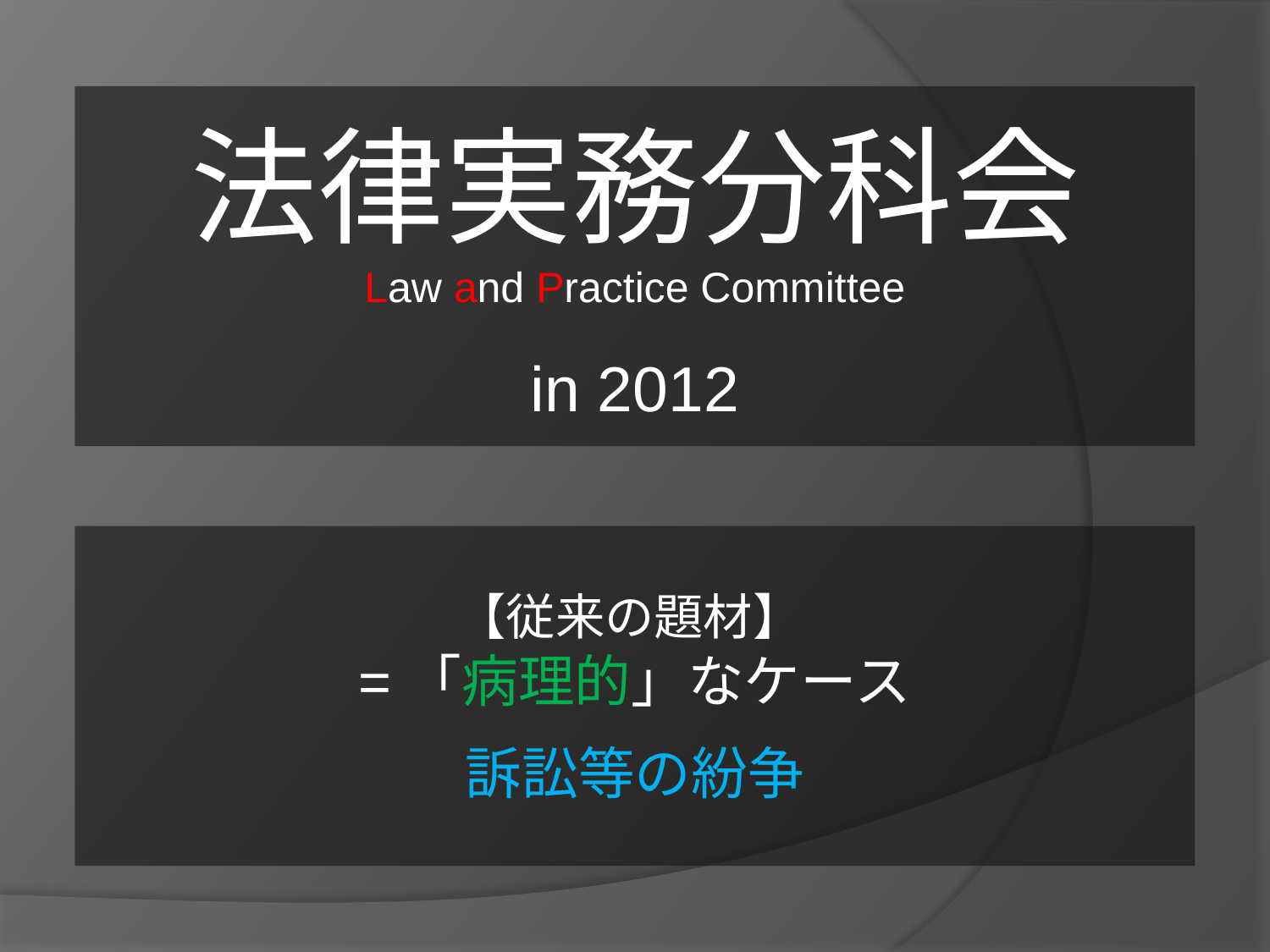

法律実務分科会
Law and Practice Committee

in 2012
【従来の題材】
=「病理的」なケース

訴訟等の紛争